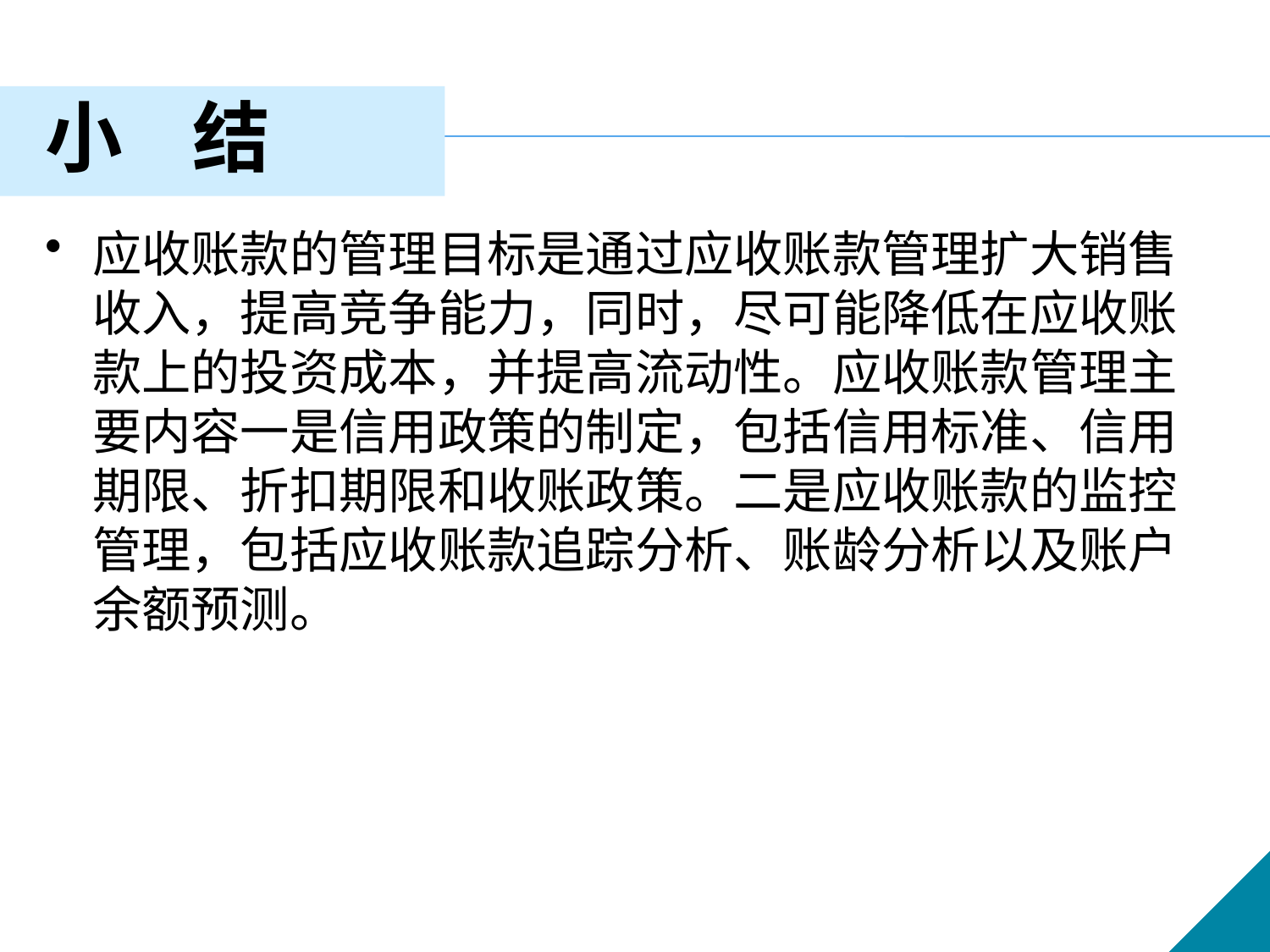

# 小    结
应收账款的管理目标是通过应收账款管理扩大销售收入，提高竞争能力，同时，尽可能降低在应收账款上的投资成本，并提高流动性。应收账款管理主要内容一是信用政策的制定，包括信用标准、信用期限、折扣期限和收账政策。二是应收账款的监控管理，包括应收账款追踪分析、账龄分析以及账户余额预测。